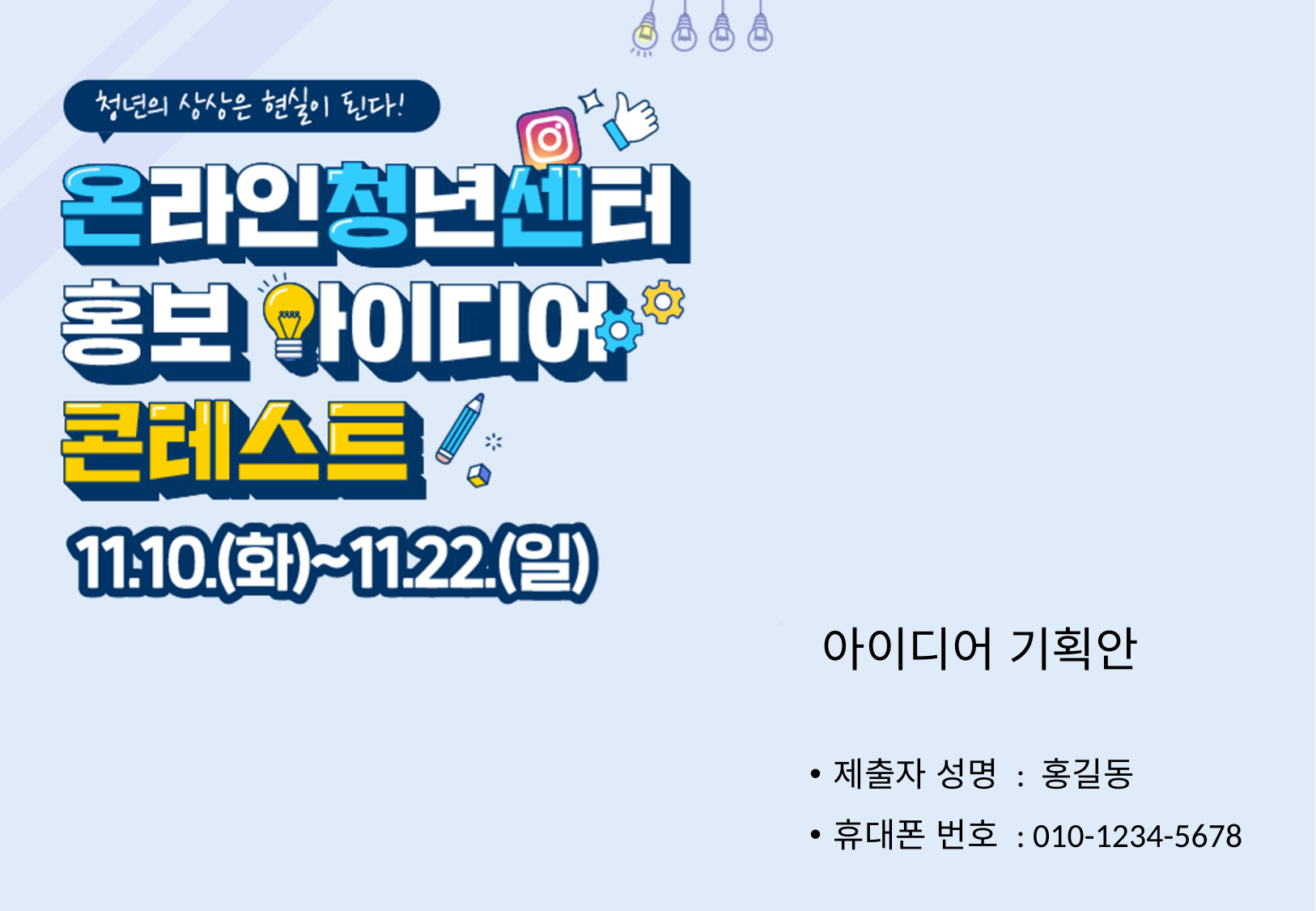

아이디어 기획안
제출자 성명 : 홍길동
휴대폰 번호 : 010-1234-5678